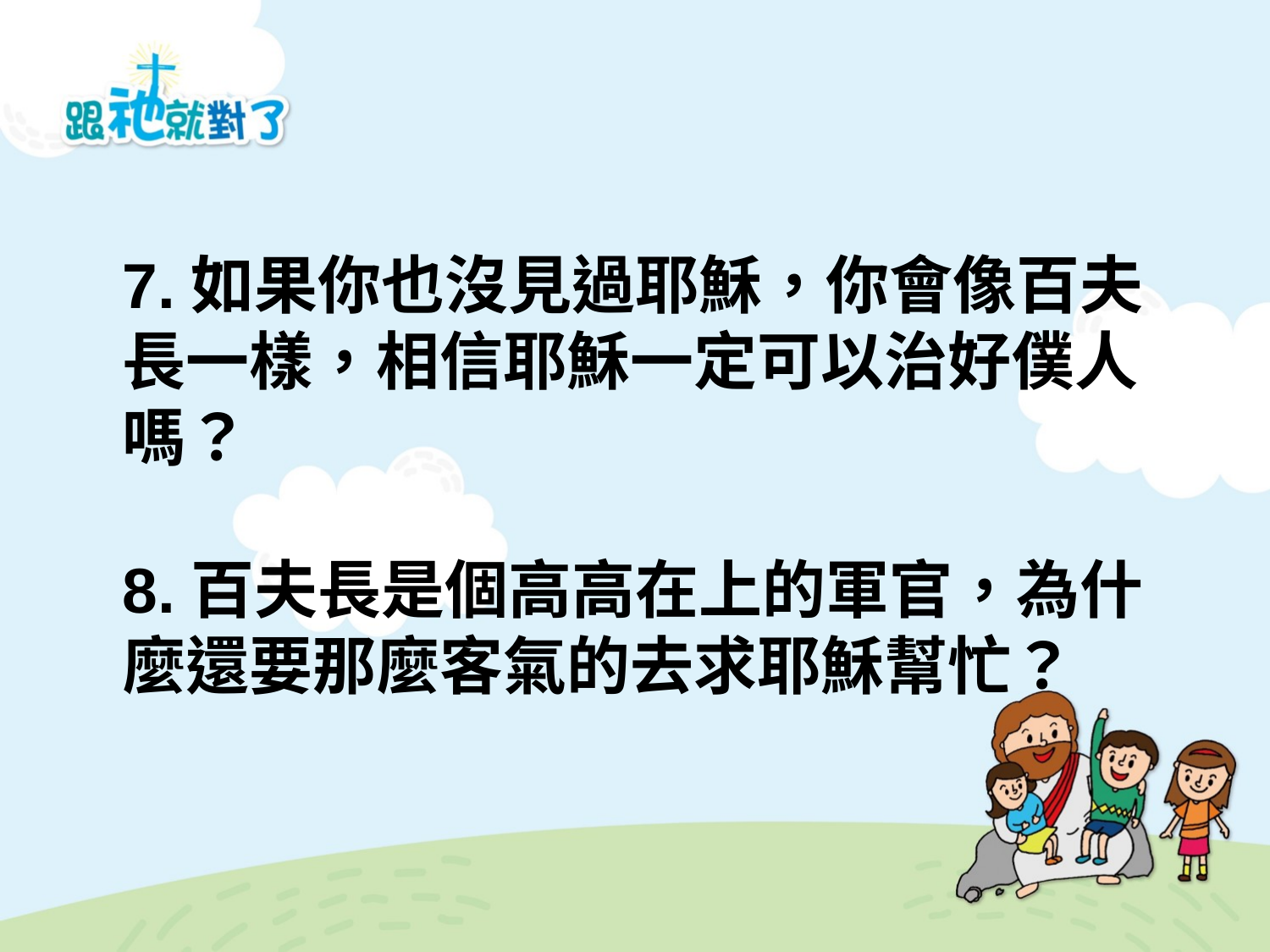

7.如果你也沒見過耶穌，你會像百夫長一樣，相信耶穌一定可以治好僕人嗎？

8.百夫長是個高高在上的軍官，為什麼還要那麼客氣的去求耶穌幫忙？